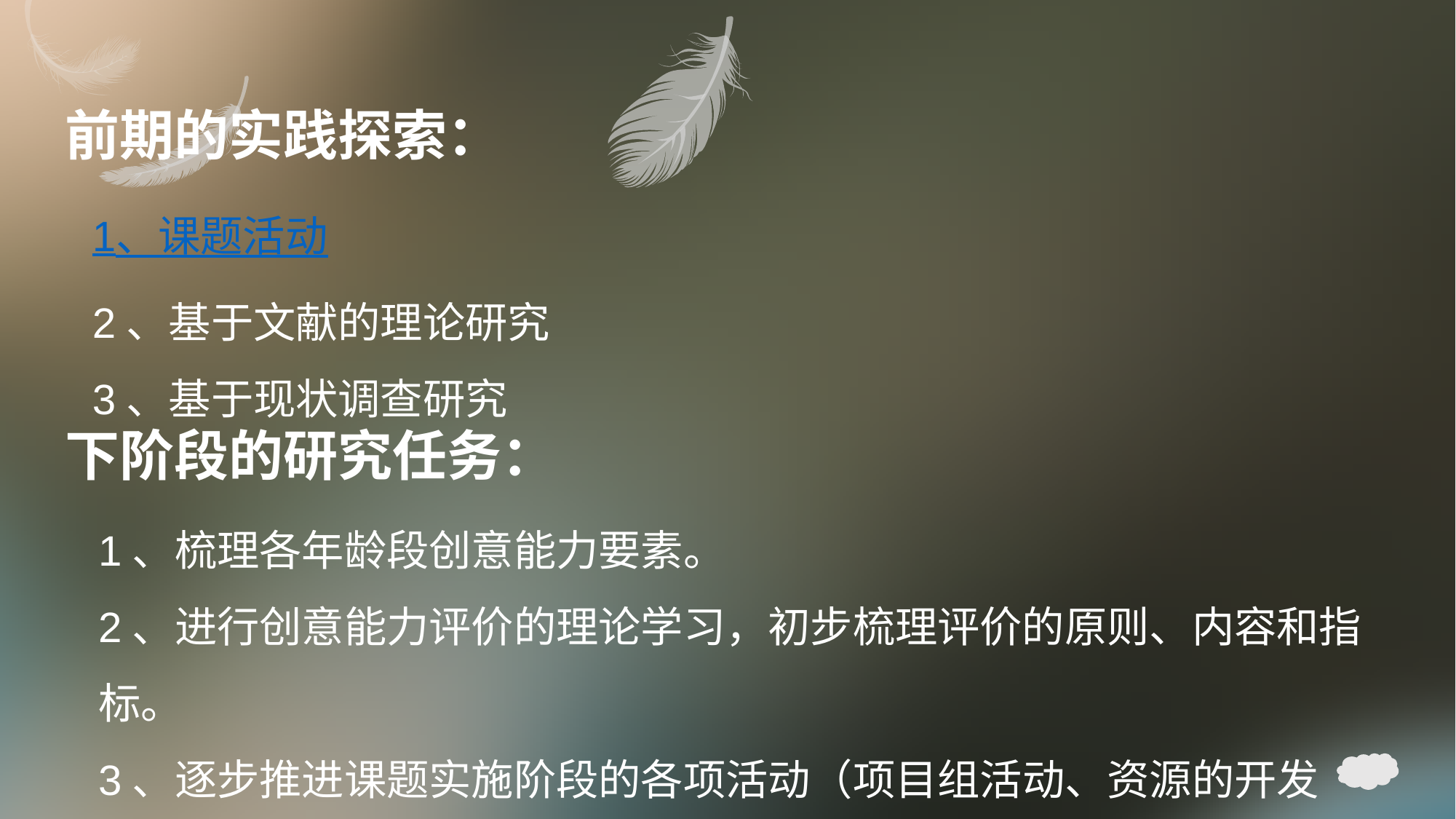

前期的实践探索：
1、课题活动
2、基于文献的理论研究
3、基于现状调查研究
下阶段的研究任务：
1、梳理各年龄段创意能力要素。
2、进行创意能力评价的理论学习，初步梳理评价的原则、内容和指标。
3、逐步推进课题实施阶段的各项活动（项目组活动、资源的开发等）。